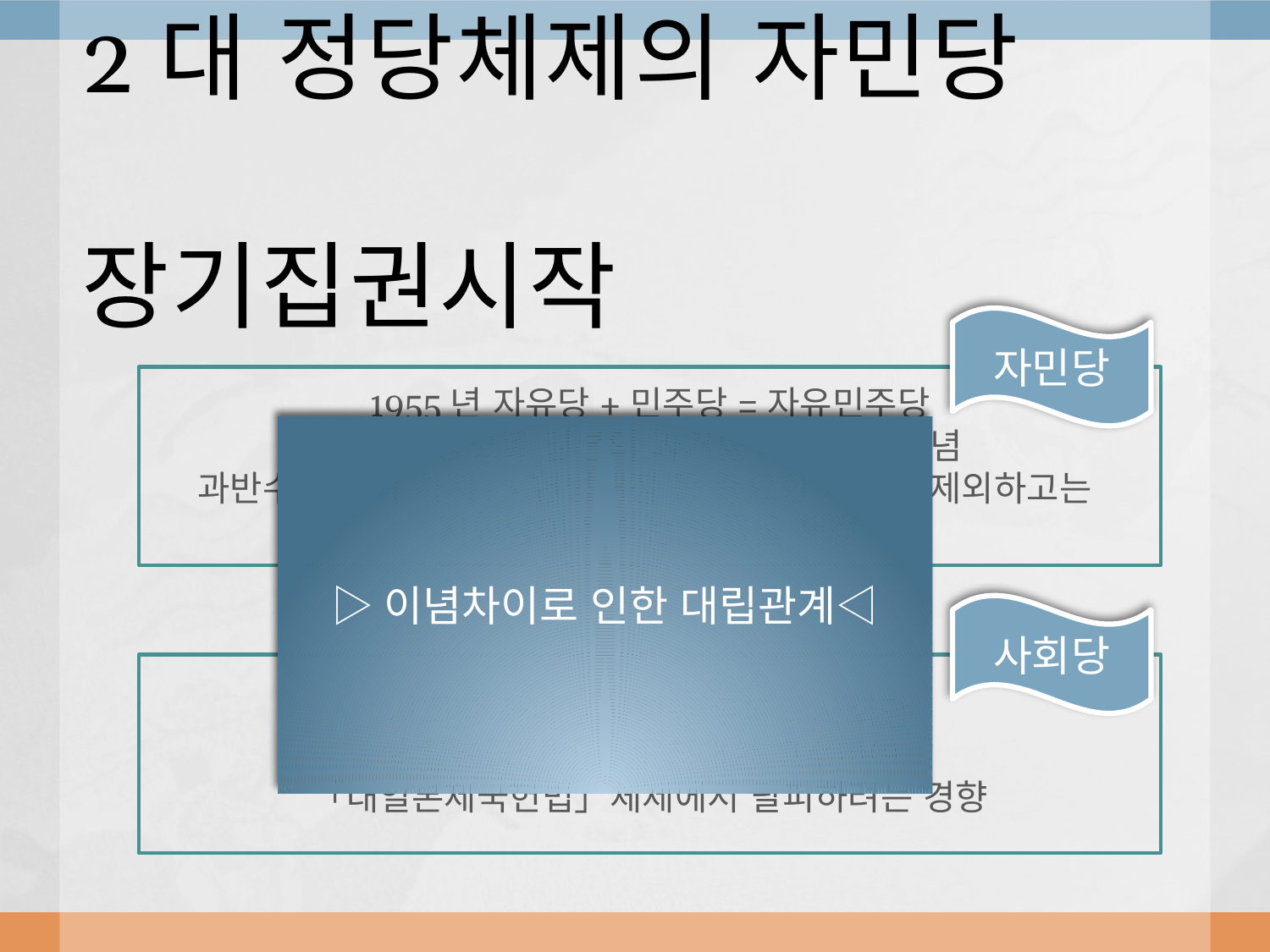

# 2대 정당체제의 자민당 장기집권시작
자민당
1955년 자유당+민주당=자유민주당
보수정당으로 일본의 과거를 지키려는 이념
과반수의 의석 차지->헌법개정 등 중요한 사안의 제외하고는
자민당이 원하는 법률을 제정
▷이념차이로 인한 대립관계◁
사회당
사회당 좌파+사회당 우파=사회당
<일본국헌법>을 최대한 고수하여
「대일본제국헌법」체제에서 탈피하려는 경향